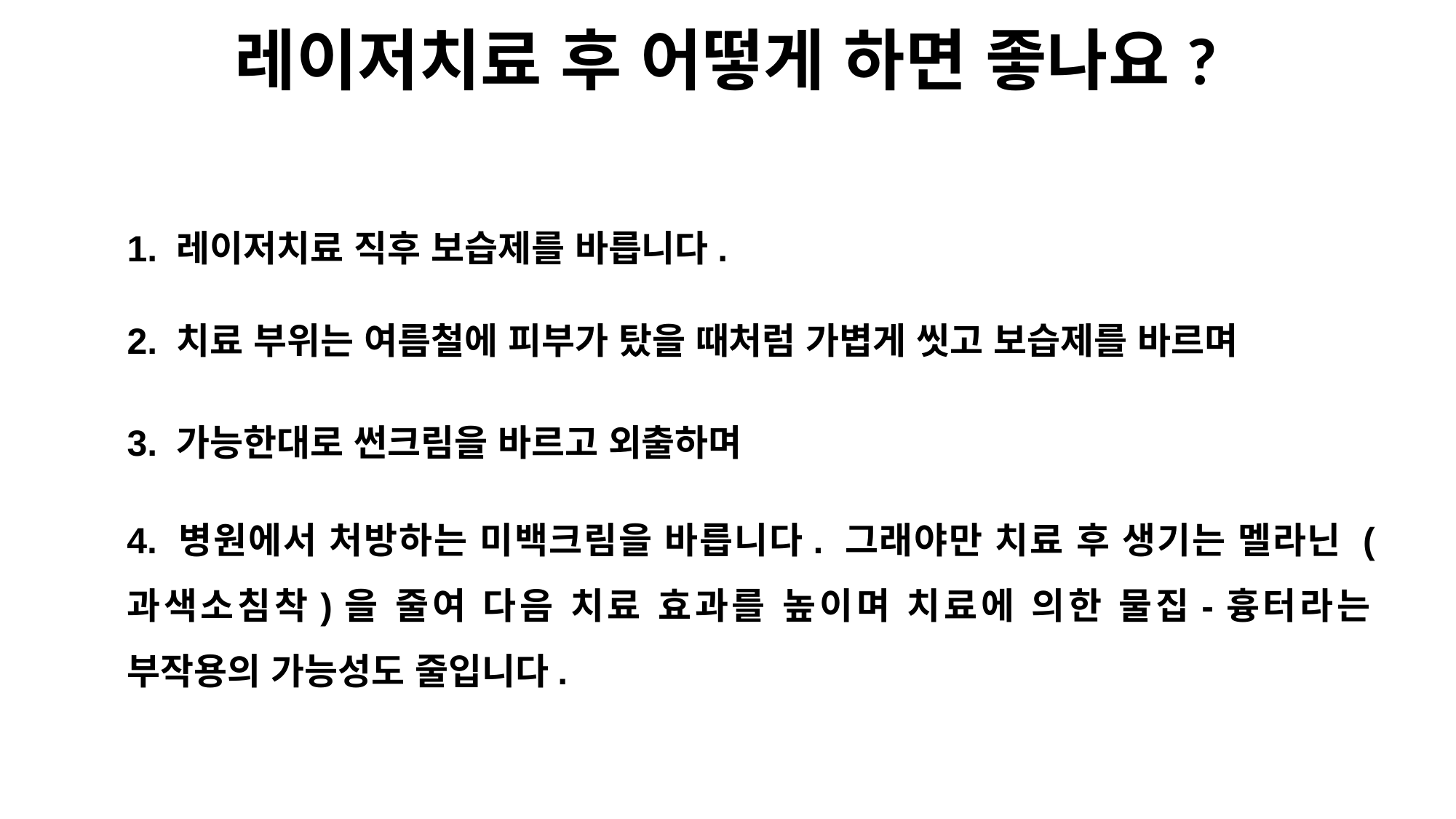

레이저치료 후 어떻게 하면 좋나요?
1. 레이저치료 직후 보습제를 바릅니다.
2. 치료 부위는 여름철에 피부가 탔을 때처럼 가볍게 씻고 보습제를 바르며
3. 가능한대로 썬크림을 바르고 외출하며
4. 병원에서 처방하는 미백크림을 바릅니다. 그래야만 치료 후 생기는 멜라닌 (과색소침착)을 줄여 다음 치료 효과를 높이며 치료에 의한 물집-흉터라는  부작용의 가능성도 줄입니다.